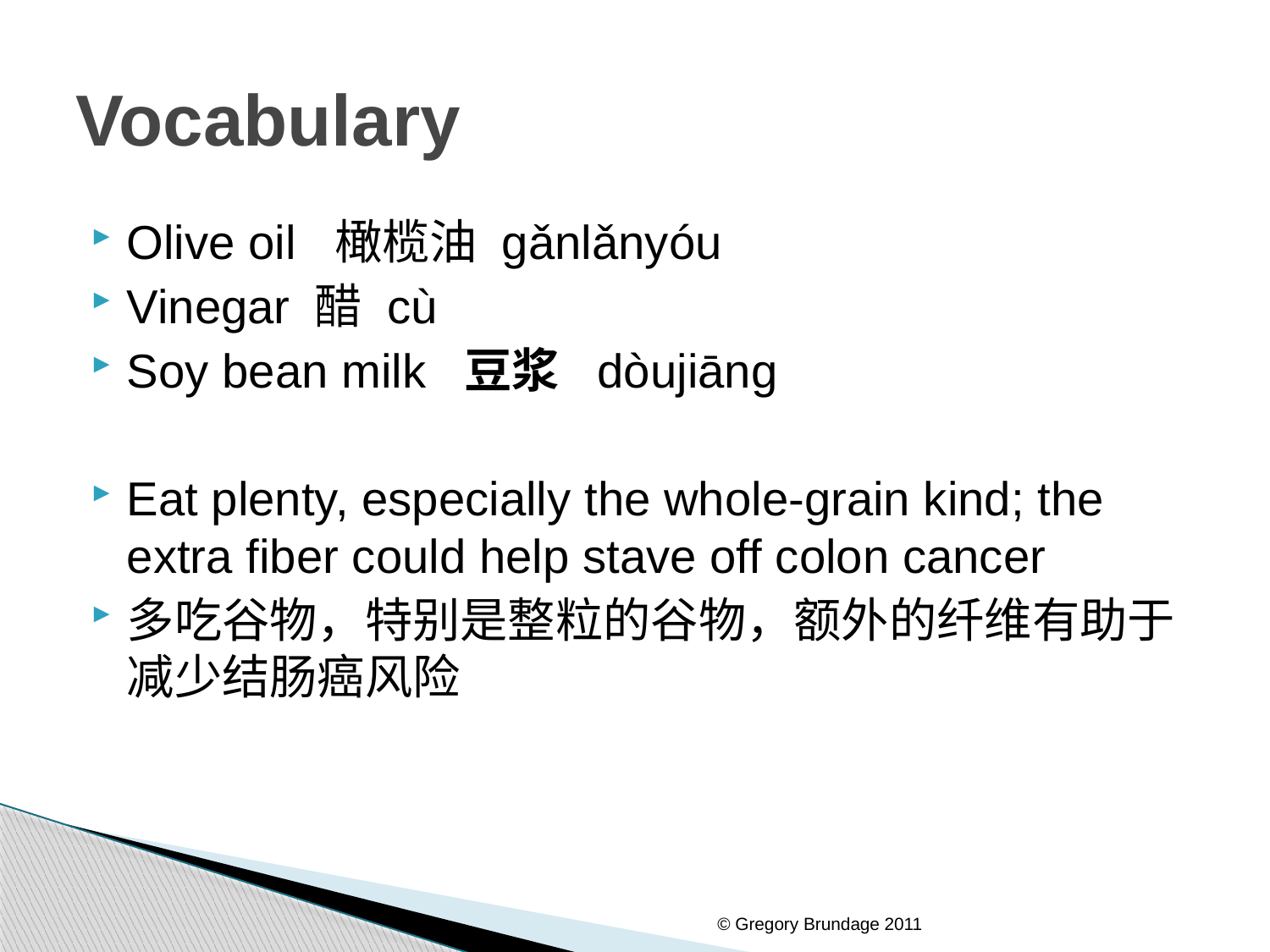

# Vocabulary
Olive oil  橄榄油 gǎnlǎnyóu
Vinegar 醋 cù
Soy bean milk  豆浆  dòujiāng

Eat plenty, especially the whole-grain kind; the extra fiber could help stave off colon cancer
多吃谷物，特别是整粒的谷物，额外的纤维有助于减少结肠癌风险

© Gregory Brundage 2011